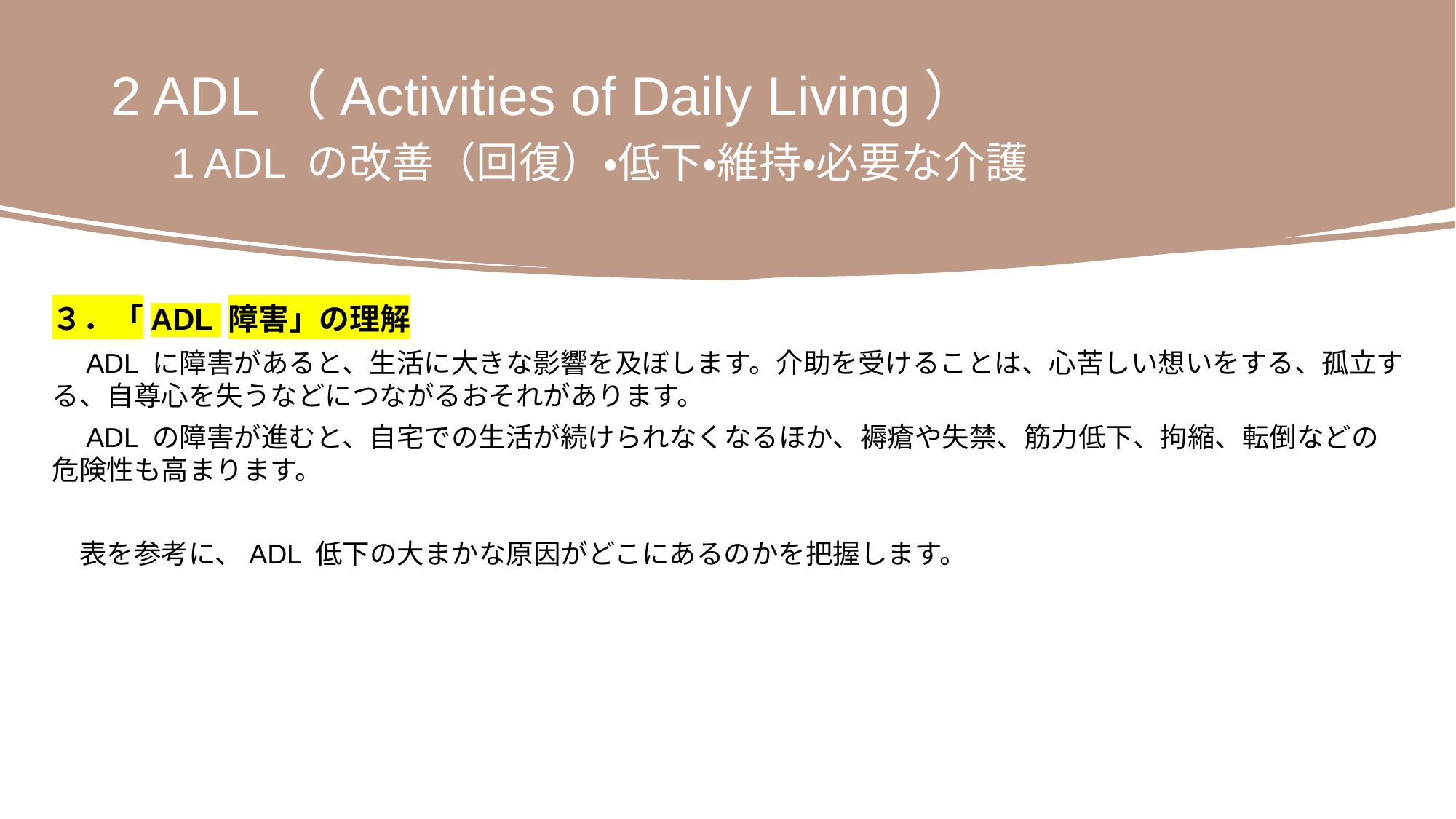

2 ADL（Activities of Daily Living）
　1 ADL の改善（回復）・低下・維持・必要な介護

３．「ADL 障害」の理解
　ADL に障害があると、生活に大きな影響を及ぼします。介助を受けることは、心苦しい想いをする、孤立する、自尊心を失うなどにつながるおそれがあります。
　ADL の障害が進むと、自宅での生活が続けられなくなるほか、褥瘡や失禁、筋力低下、拘縮、転倒などの危険性も高まります。

　表を参考に、ADL 低下の大まかな原因がどこにあるのかを把握します。